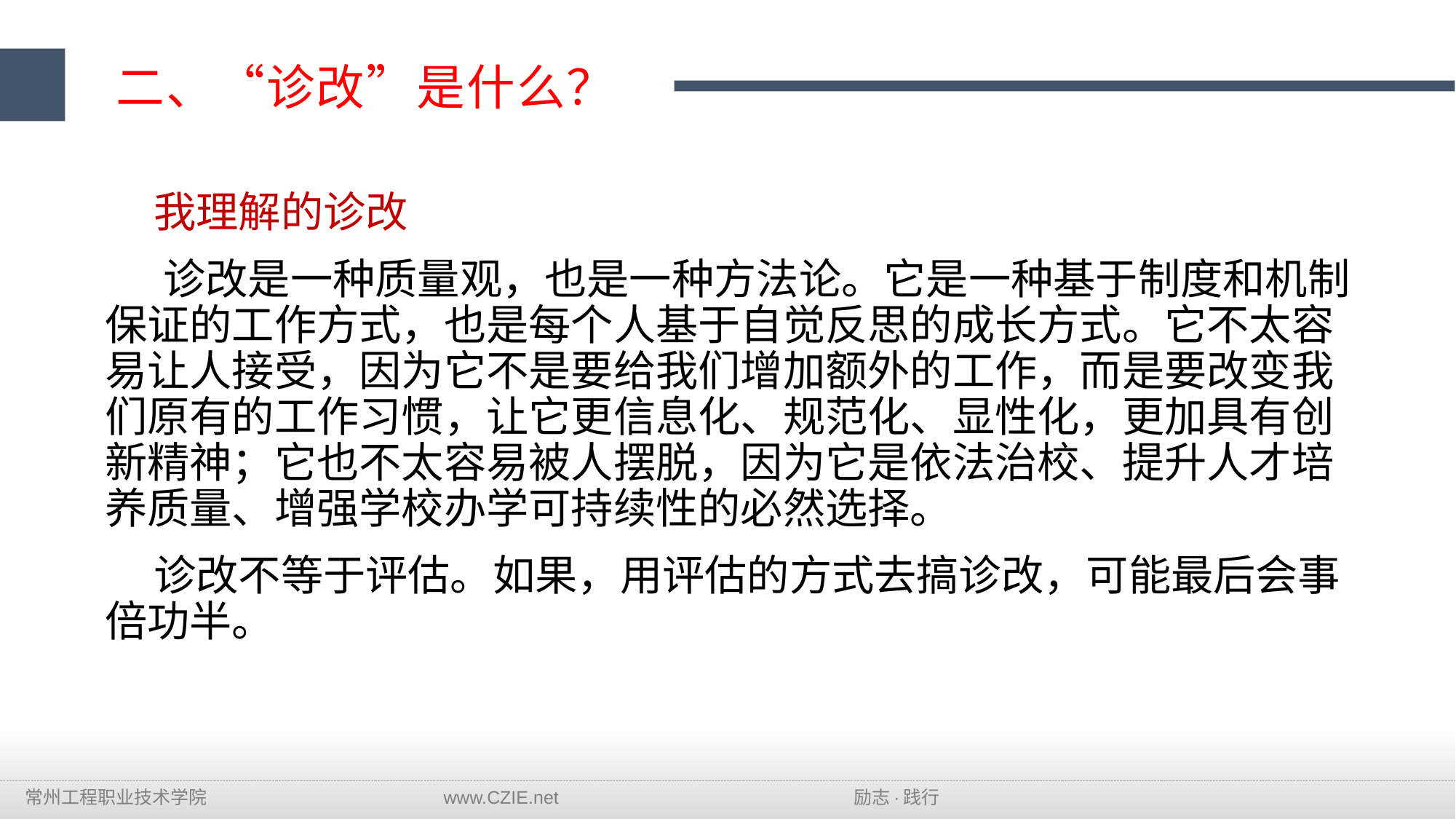

二、“诊改”是什么？

    我理解的诊改
     诊改是一种质量观，也是一种方法论。它是一种基于制度和机制保证的工作方式，也是每个人基于自觉反思的成长方式。它不太容易让人接受，因为它不是要给我们增加额外的工作，而是要改变我们原有的工作习惯，让它更信息化、规范化、显性化，更加具有创新精神；它也不太容易被人摆脱，因为它是依法治校、提升人才培养质量、增强学校办学可持续性的必然选择。
    诊改不等于评估。如果，用评估的方式去搞诊改，可能最后会事倍功半。